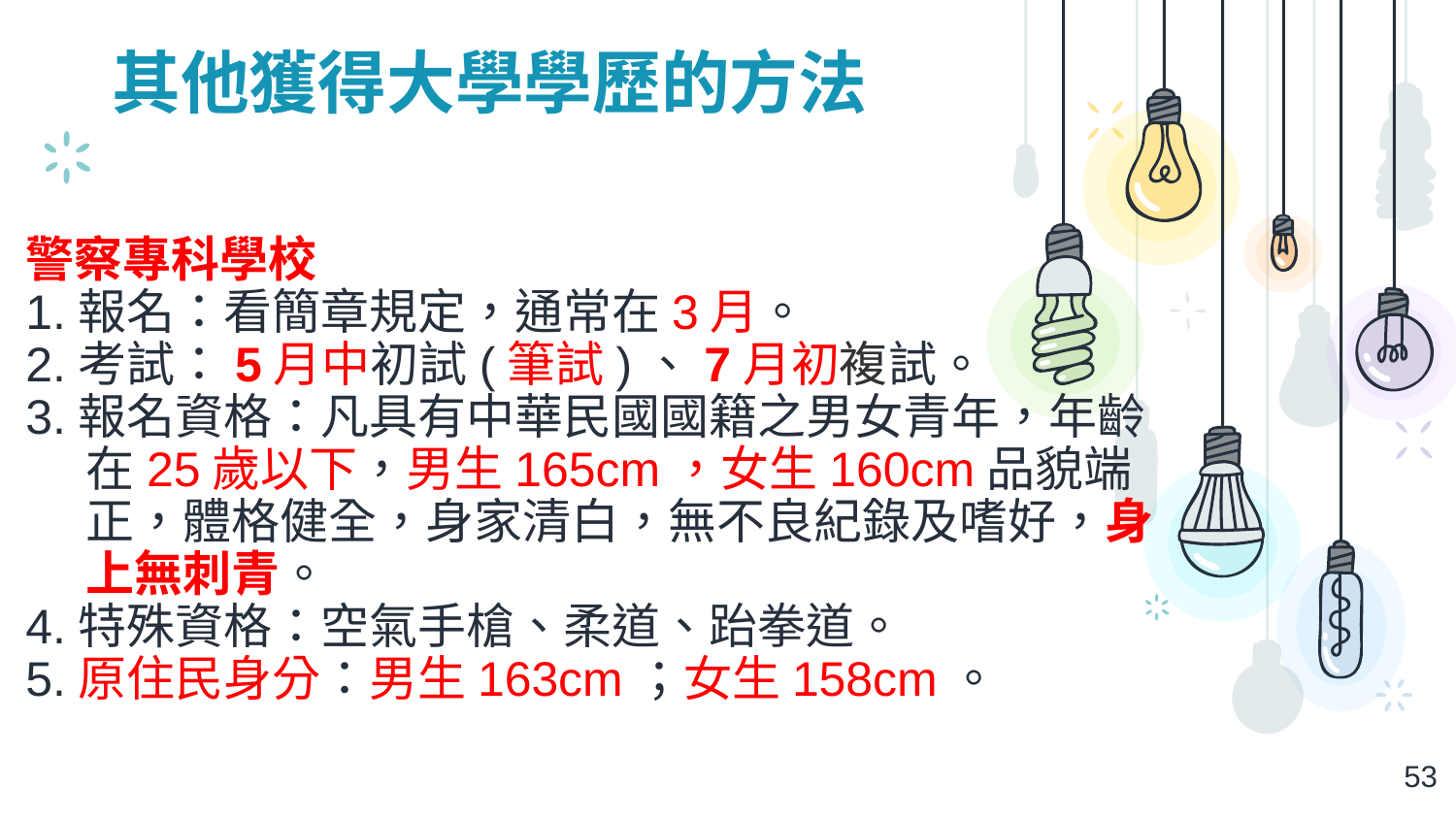

# 其他獲得大學學歷的方法
警察專科學校
1.報名：看簡章規定，通常在3月。
2.考試：5月中初試(筆試)、7月初複試。
3.報名資格：凡具有中華民國國籍之男女青年，年齡在25歲以下，男生165cm，女生160cm品貌端正，體格健全，身家清白，無不良紀錄及嗜好，身上無刺青。
4.特殊資格：空氣手槍、柔道、跆拳道。
5.原住民身分：男生163cm；女生158cm。

53